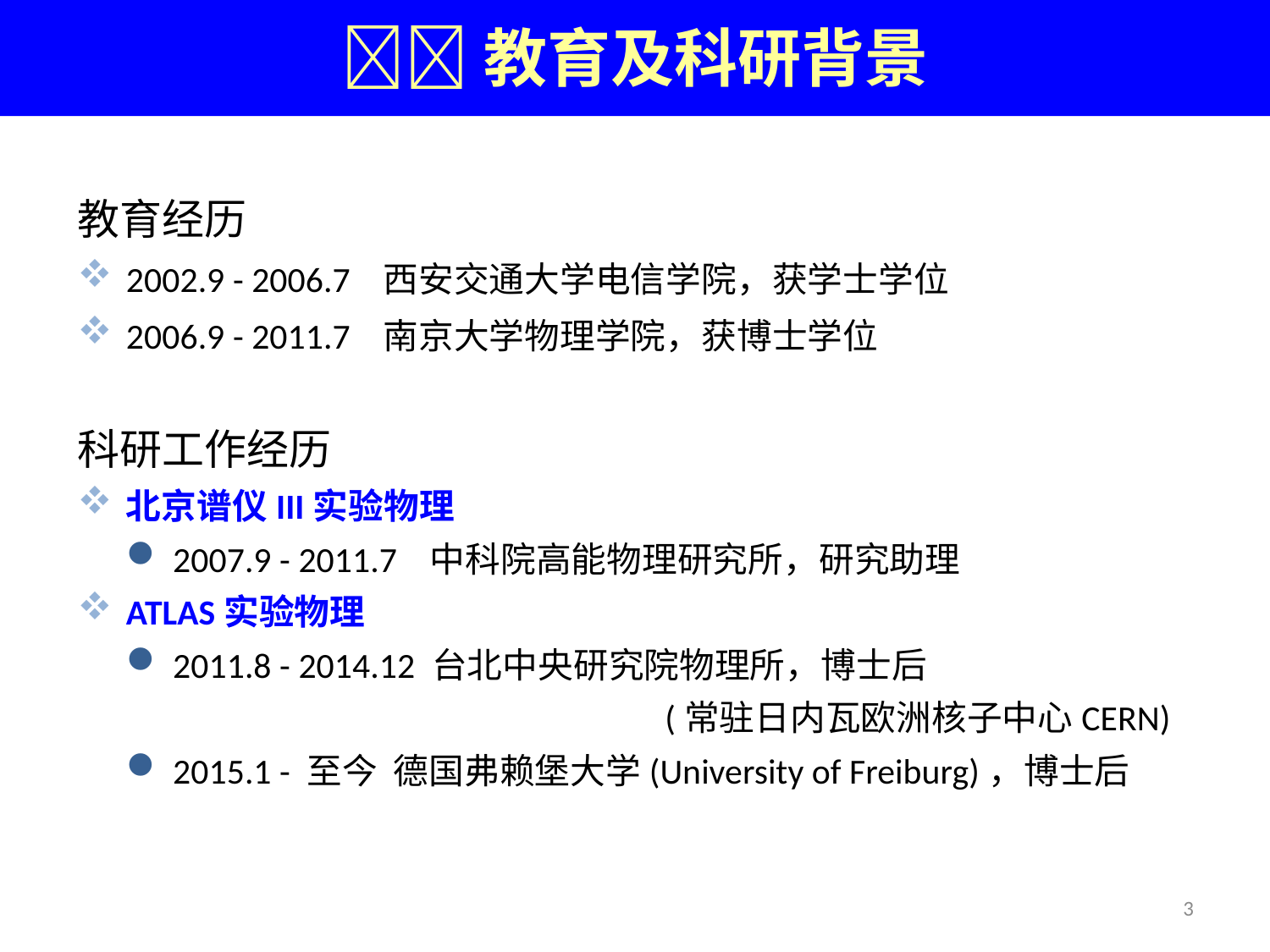

􏰎􏰕教育及科研背景
教育经历
2002.9 - 2006.7   西安交通大学电信学院，获学士学位
2006.9 - 2011.7   南京大学物理学院，获博士学位
科研工作经历
北京谱仪III实验物理
2007.9 - 2011.7   中科院高能物理研究所，研究助理
ATLAS实验物理
2011.8 - 2014.12 台北中央研究院物理所，博士后
                                                                   (常驻日内瓦欧洲核子中心CERN)
2015.1 - 至今  德国弗赖堡大学(University of Freiburg)，博士后
3